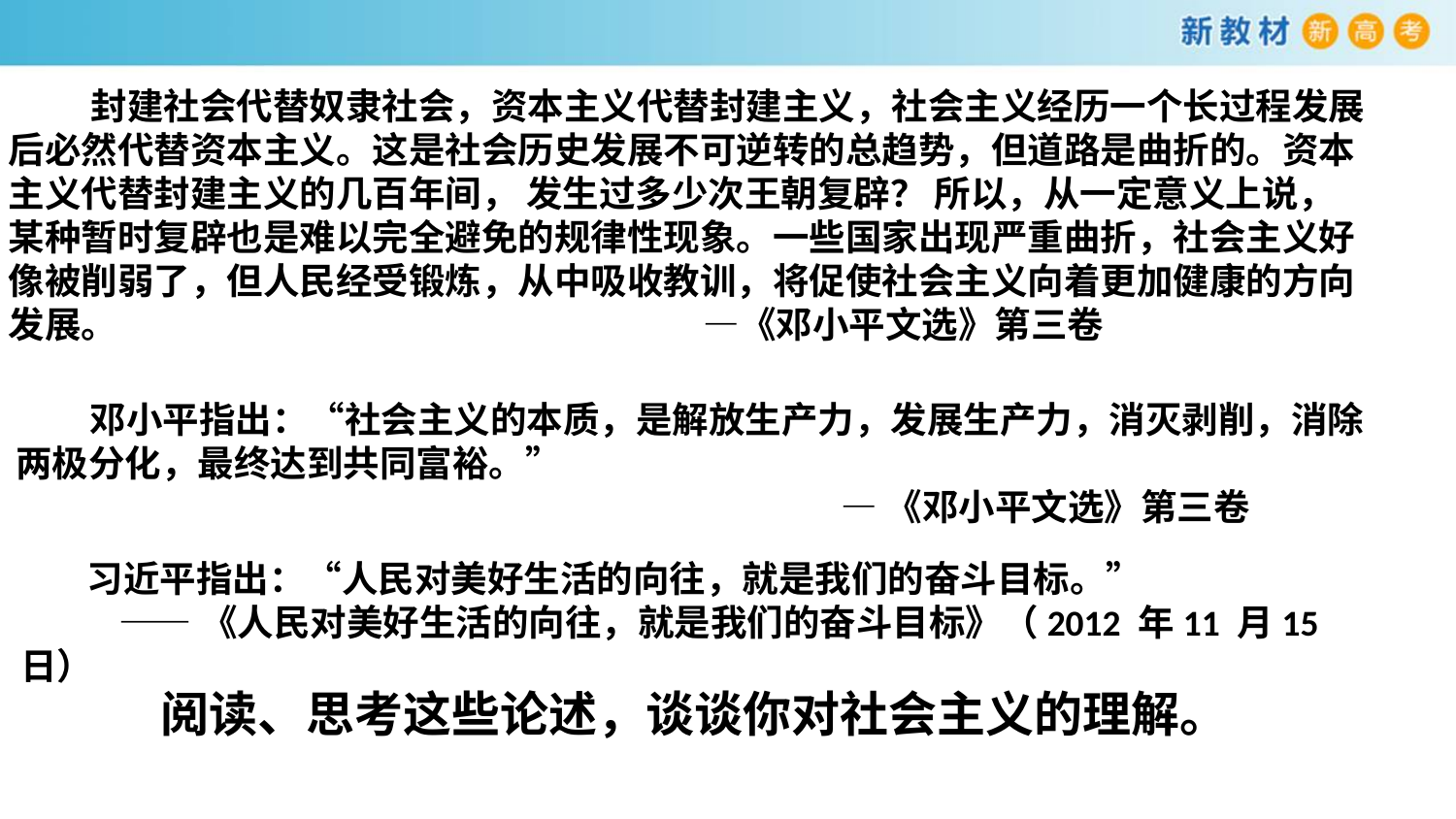

封建社会代替奴隶社会，资本主义代替封建主义，社会主义经历一个长过程发展后必然代替资本主义。这是社会历史发展不可逆转的总趋势，但道路是曲折的。资本主义代替封建主义的几百年间， 发生过多少次王朝复辟？ 所以，从一定意义上说， 某种暂时复辟也是难以完全避免的规律性现象。一些国家出现严重曲折，社会主义好像被削弱了，但人民经受锻炼，从中吸收教训，将促使社会主义向着更加健康的方向发展。                                                                       —《邓小平文选》第三卷
        邓小平指出：“社会主义的本质，是解放生产力，发展生产力，消灭剥削，消除两极分化，最终达到共同富裕。”
                                                                                                    —《邓小平文选》第三卷
       习近平指出：“人民对美好生活的向往，就是我们的奋斗目标。”
            ——《人民对美好生活的向往，就是我们的奋斗目标》（2012 年11 月15 日）
阅读、思考这些论述，谈谈你对社会主义的理解。